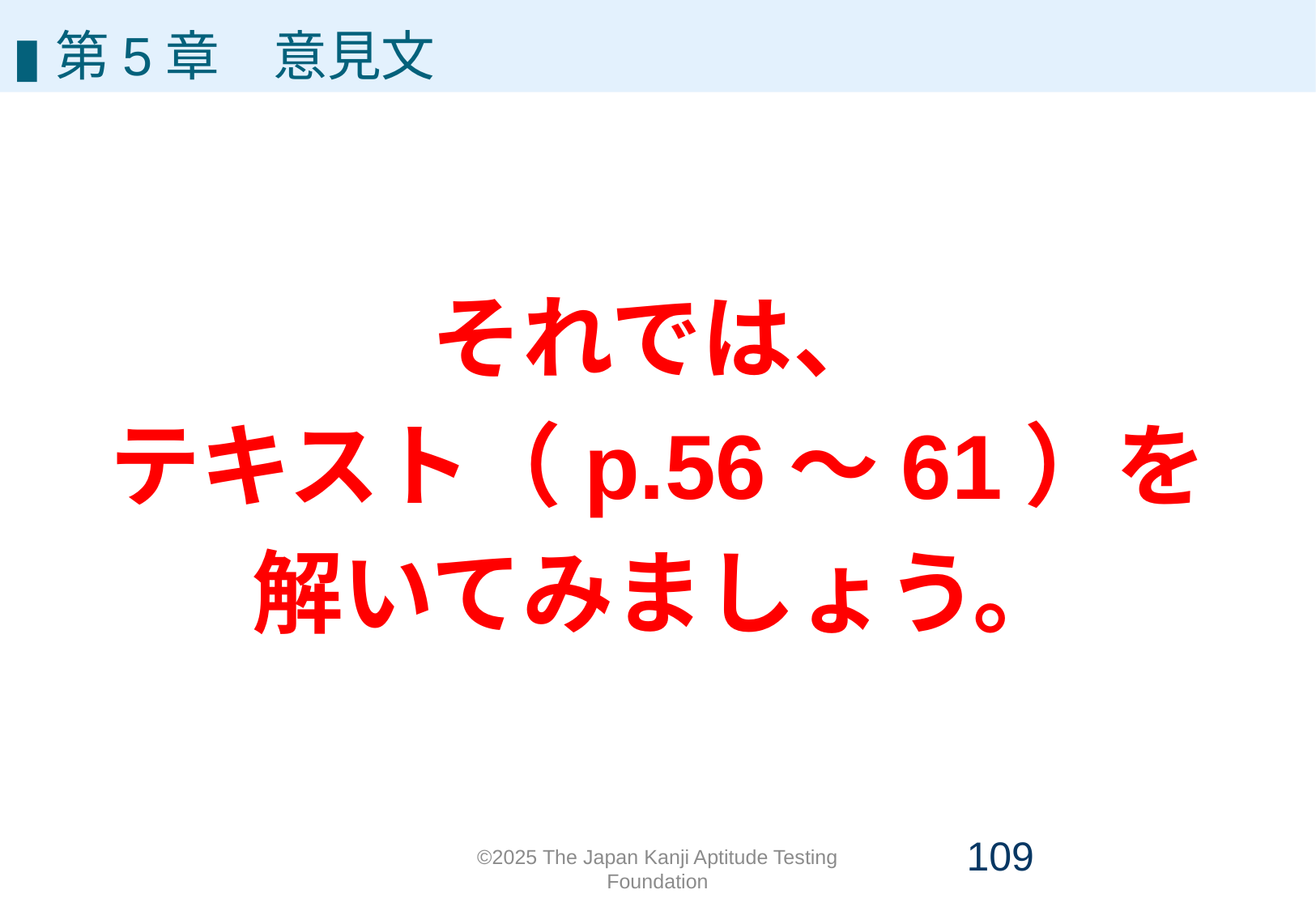

▮第5章　意見文

それでは、
テキスト（p.56～61）を
解いてみましょう。

©2025 The Japan Kanji Aptitude Testing Foundation
109